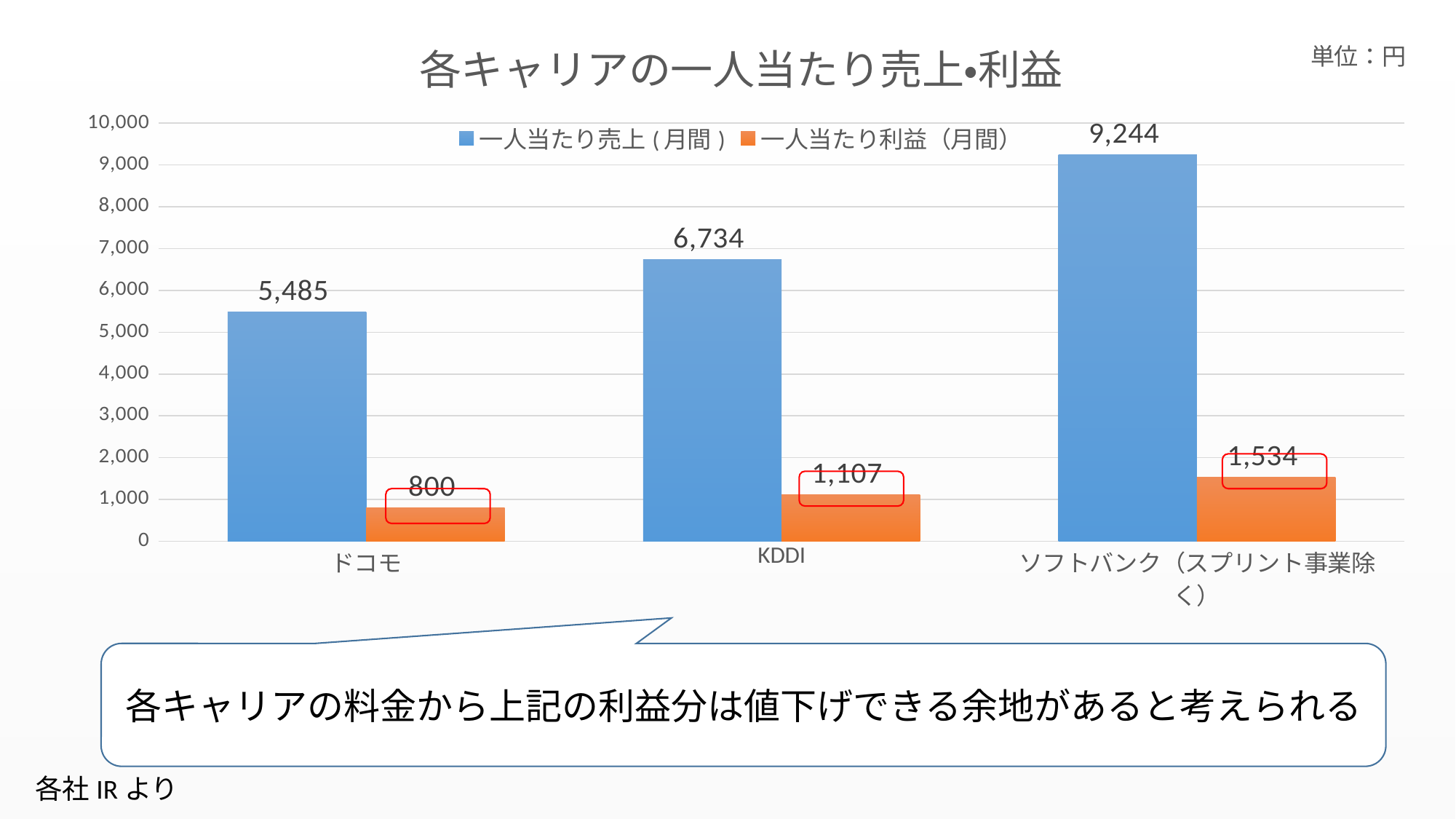

### Chart: 各キャリアの一人当たり売上・利益

| Category | 一人当たり売上(月間) | 一人当たり利益（月間） |
|---|---|---|
| ドコモ | 5485.105349961083 | 799.7287103983502 |
| KDDI | 6733.853903123419 | 1106.7225570020087 |
| ソフトバンク（スプリント事業除く） | 9244.40593264171 | 1534.1915081033658 |

各キャリアの料金から上記の利益分は値下げできる余地があると考えられる
各社IRより